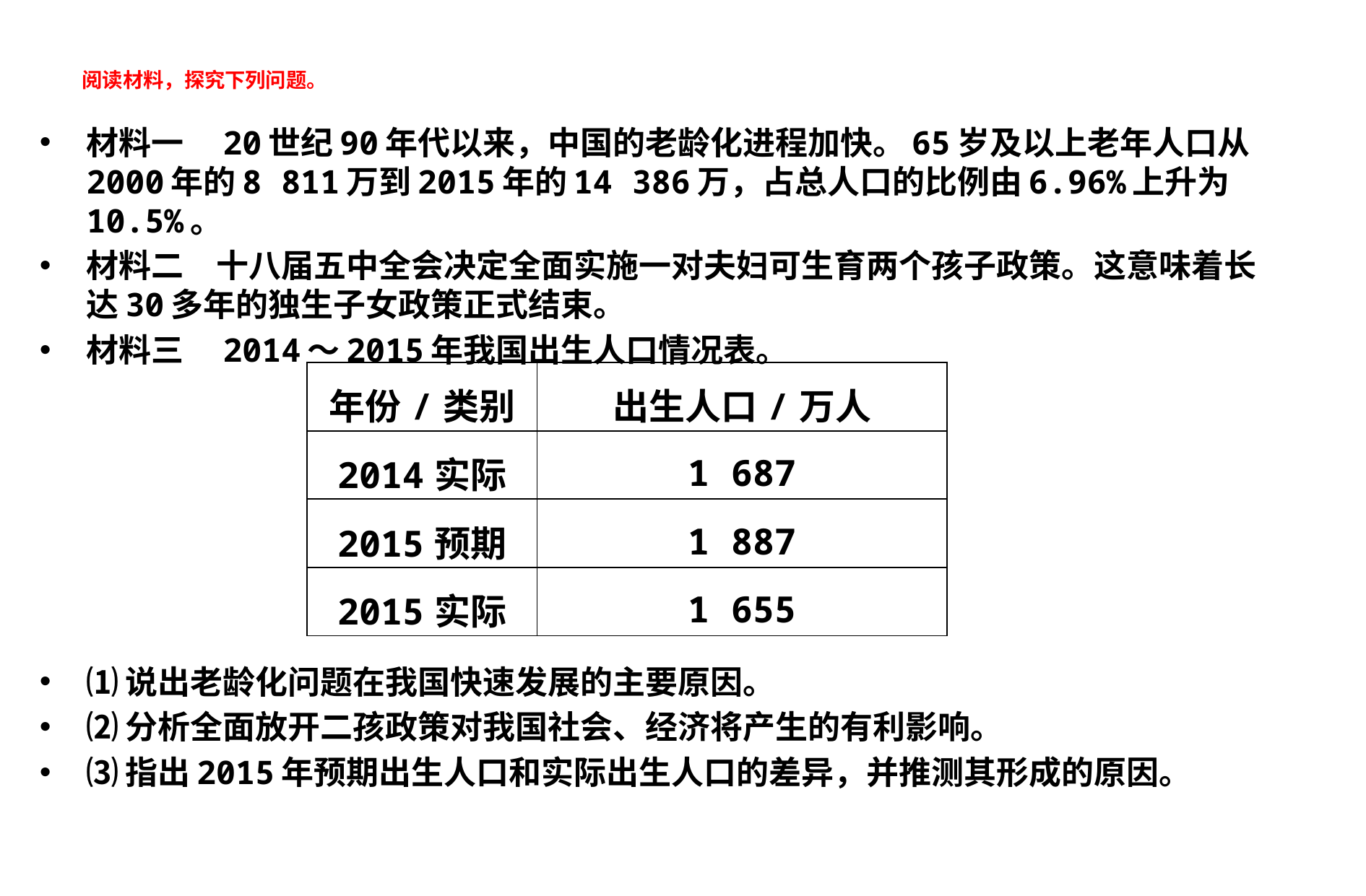

# 阅读材料，探究下列问题。
材料一　20世纪90年代以来，中国的老龄化进程加快。65岁及以上老年人口从2000年的8 811万到2015年的14 386万，占总人口的比例由6.96%上升为10.5%。
材料二　十八届五中全会决定全面实施一对夫妇可生育两个孩子政策。这意味着长达30多年的独生子女政策正式结束。
材料三　2014～2015年我国出生人口情况表。

⑴说出老龄化问题在我国快速发展的主要原因。
⑵分析全面放开二孩政策对我国社会、经济将产生的有利影响。
⑶指出2015年预期出生人口和实际出生人口的差异，并推测其形成的原因。

| 年份/类别 | 出生人口/万人 |
| --- | --- |
| 2014实际 | 1 687 |
| 2015预期 | 1 887 |
| 2015实际 | 1 655 |